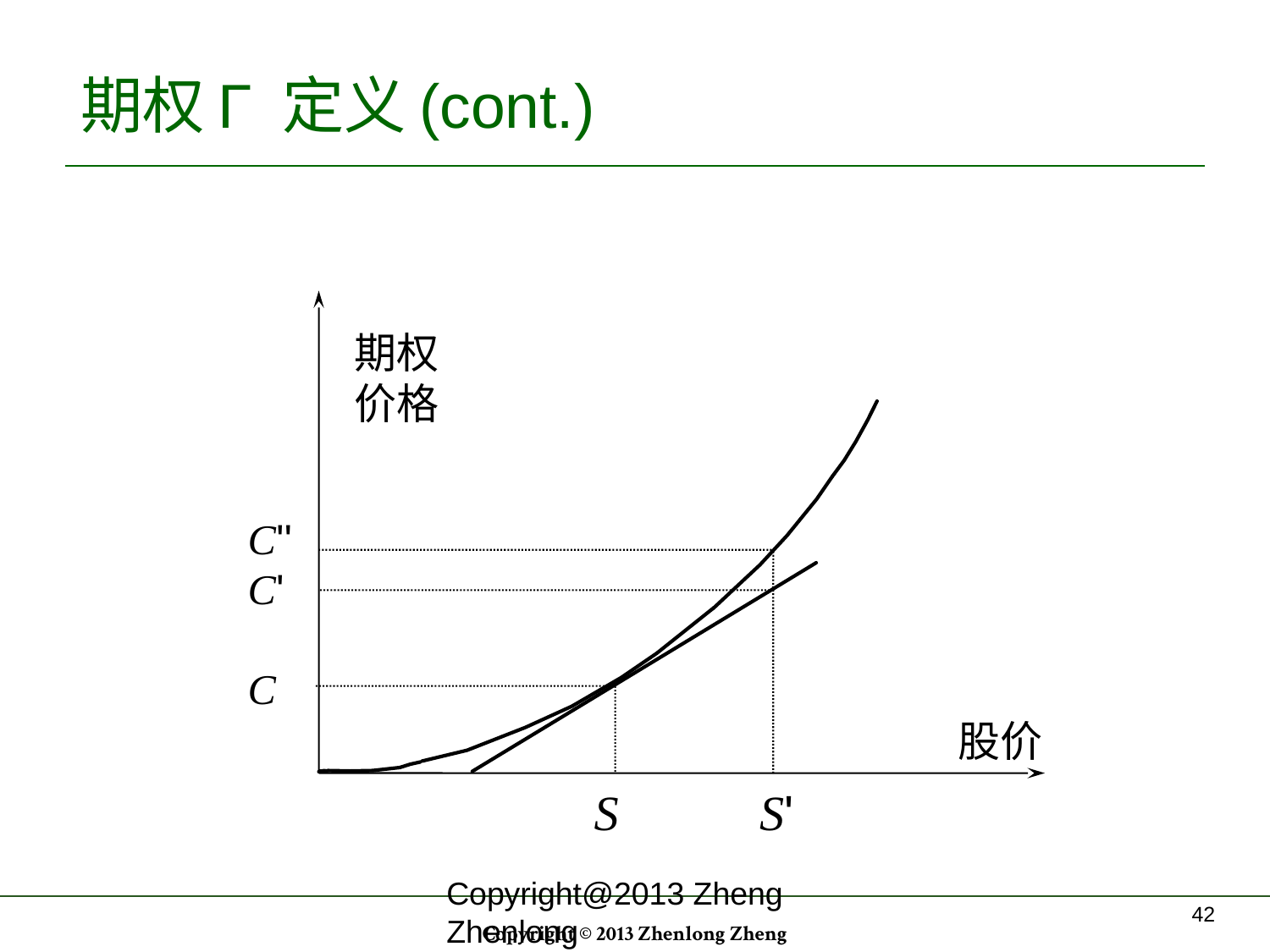

# 期权Γ 定义(cont.)

期权价格

C''

C'

C

股价

S
S'
Copyright@2013 Zheng Zhenlong
42